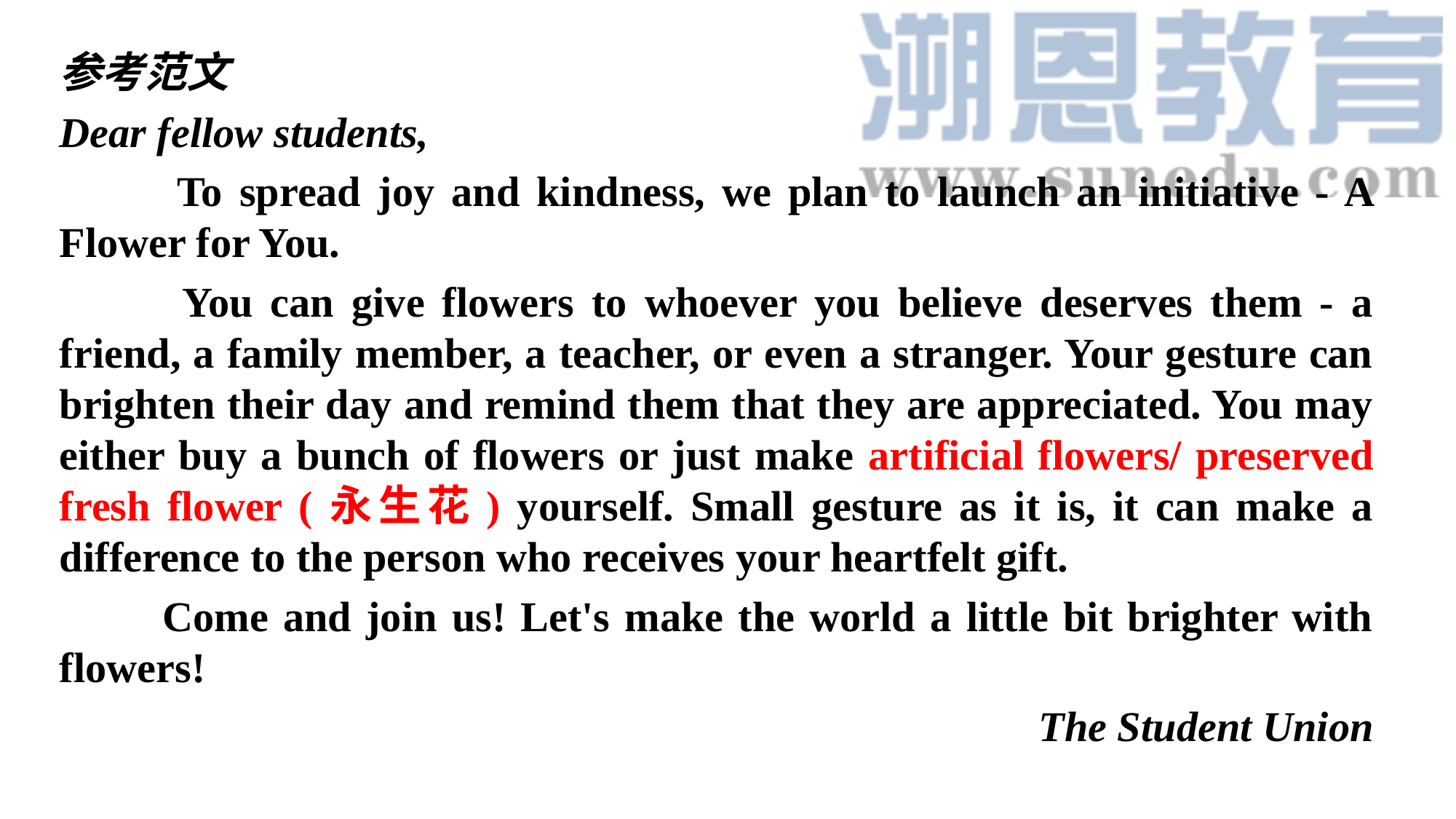

参考范文
Dear fellow students,
       To spread joy and kindness, we plan to launch an initiative - A Flower for You.
       You can give flowers to whoever you believe deserves them - a friend, a family member, a teacher, or even a stranger. Your gesture can brighten their day and remind them that they are appreciated. You may either buy a bunch of flowers or just make artificial flowers/ preserved fresh flower (永生花) yourself. Small gesture as it is, it can make a difference to the person who receives your heartfelt gift.
       Come and join us! Let's make the world a little bit brighter with flowers!
The Student Union